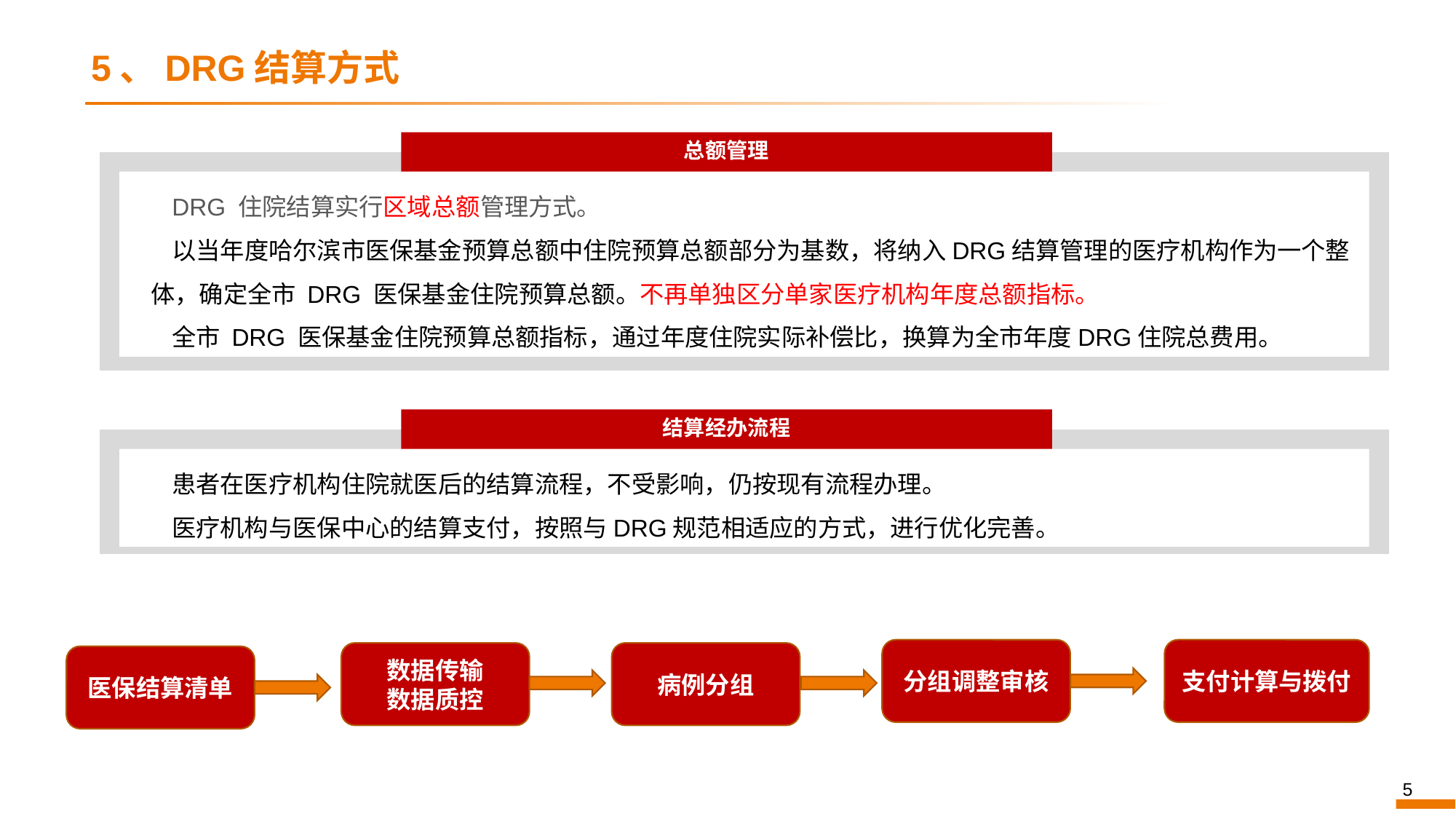

# 5、DRG结算方式
总额管理

DRG 住院结算实行区域总额管理方式。
以当年度哈尔滨市医保基金预算总额中住院预算总额部分为基数，将纳入DRG结算管理的医疗机构作为一个整体，确定全市 DRG 医保基金住院预算总额。不再单独区分单家医疗机构年度总额指标。
全市 DRG 医保基金住院预算总额指标，通过年度住院实际补偿比，换算为全市年度DRG住院总费用。
结算经办流程

患者在医疗机构住院就医后的结算流程，不受影响，仍按现有流程办理。
医疗机构与医保中心的结算支付，按照与DRG规范相适应的方式，进行优化完善。
分组调整审核
支付计算与拨付
数据传输
数据质控
病例分组
医保结算清单